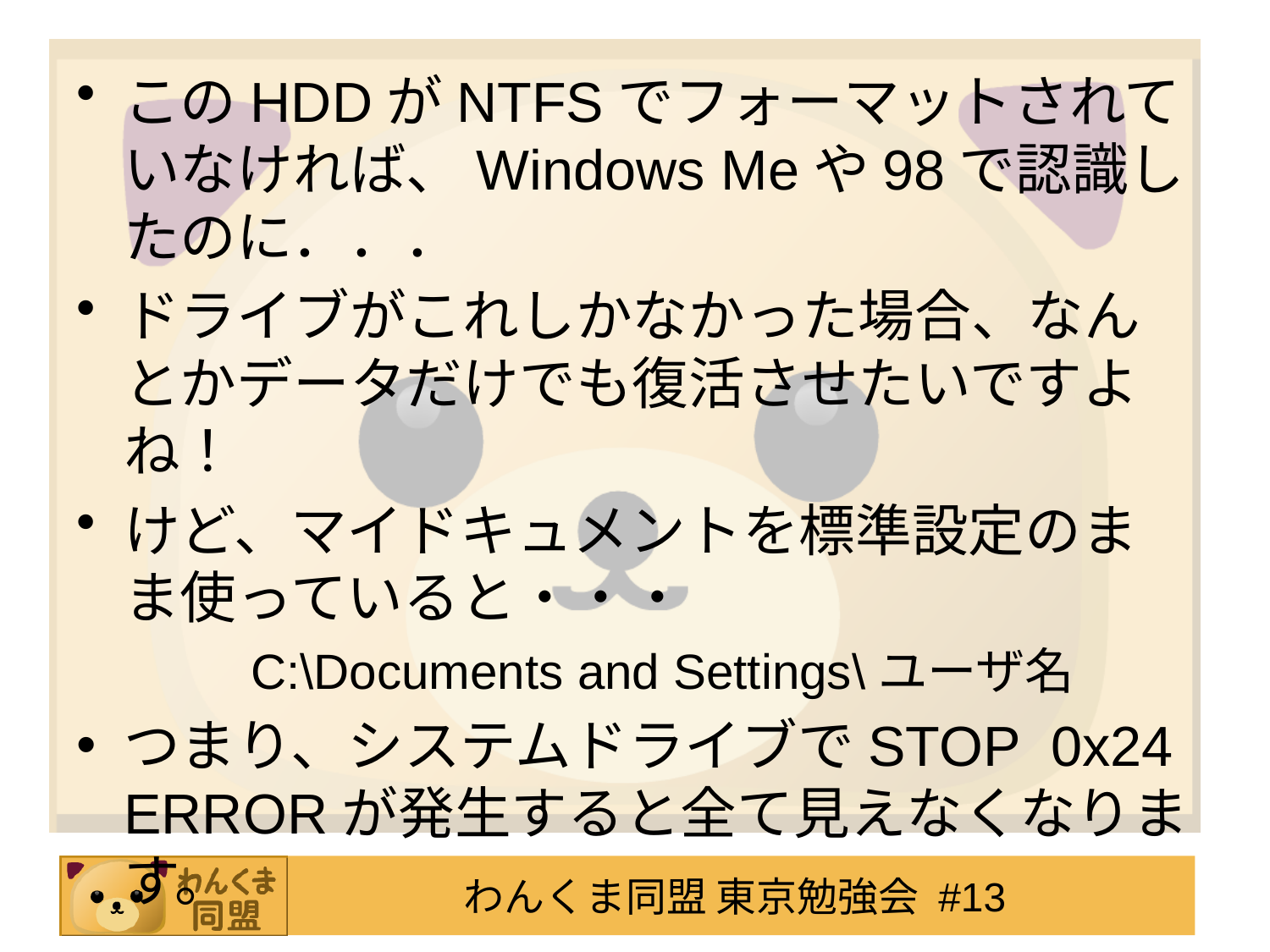

このHDDがNTFSでフォーマットされていなければ、Windows Meや98で認識したのに．．．
ドライブがこれしかなかった場合、なんとかデータだけでも復活させたいですよね！
けど、マイドキュメントを標準設定のまま使っていると・・・
		C:\Documents and Settings\ユーザ名
つまり、システムドライブでSTOP  0x24 ERRORが発生すると全て見えなくなります。